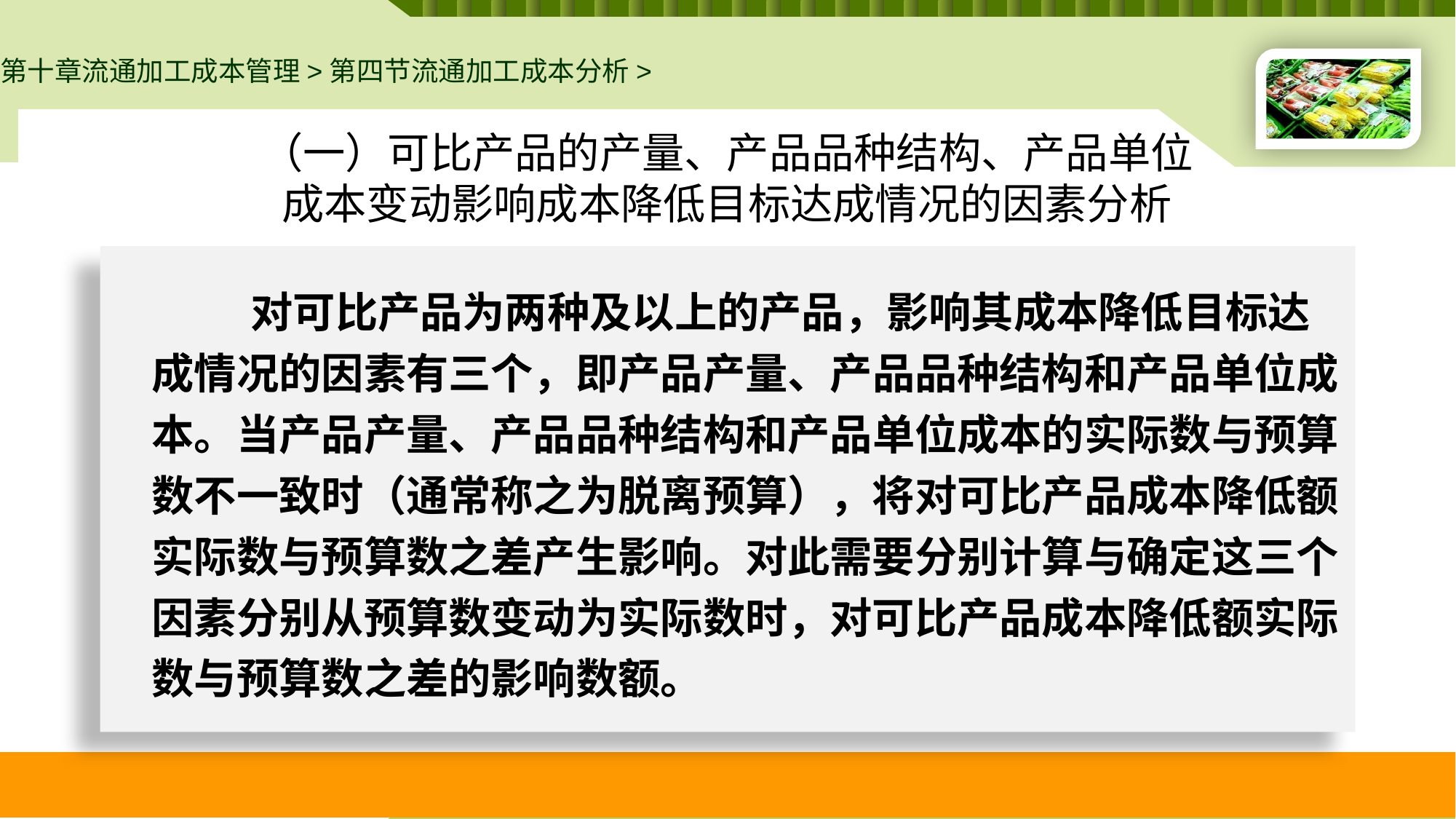

第十章流通加工成本管理>第四节流通加工成本分析>
# （一）可比产品的产量、产品品种结构、产品单位 成本变动影响成本降低目标达成情况的因素分析
对可比产品为两种及以上的产品，影响其成本降低目标达成情况的因素有三个，即产品产量、产品品种结构和产品单位成本。当产品产量、产品品种结构和产品单位成本的实际数与预算数不一致时（通常称之为脱离预算），将对可比产品成本降低额实际数与预算数之差产生影响。对此需要分别计算与确定这三个因素分别从预算数变动为实际数时，对可比产品成本降低额实际数与预算数之差的影响数额。